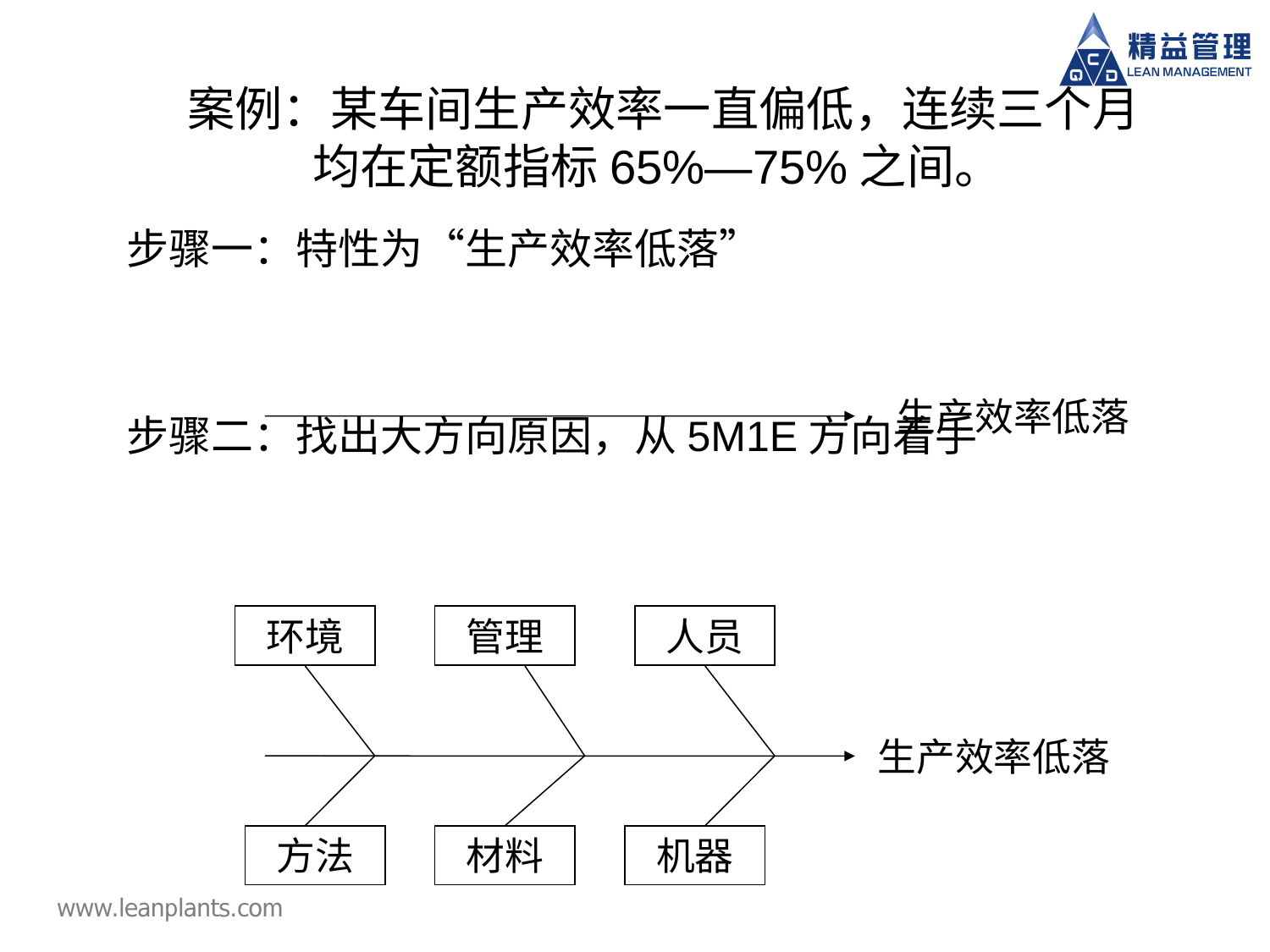

# 案例：某车间生产效率一直偏低，连续三个月均在定额指标65%—75%之间。
步骤一：特性为“生产效率低落”

步骤二：找出大方向原因，从5M1E方向着手

生产效率低落

环境
管理
人员

生产效率低落

方法
材料
机器